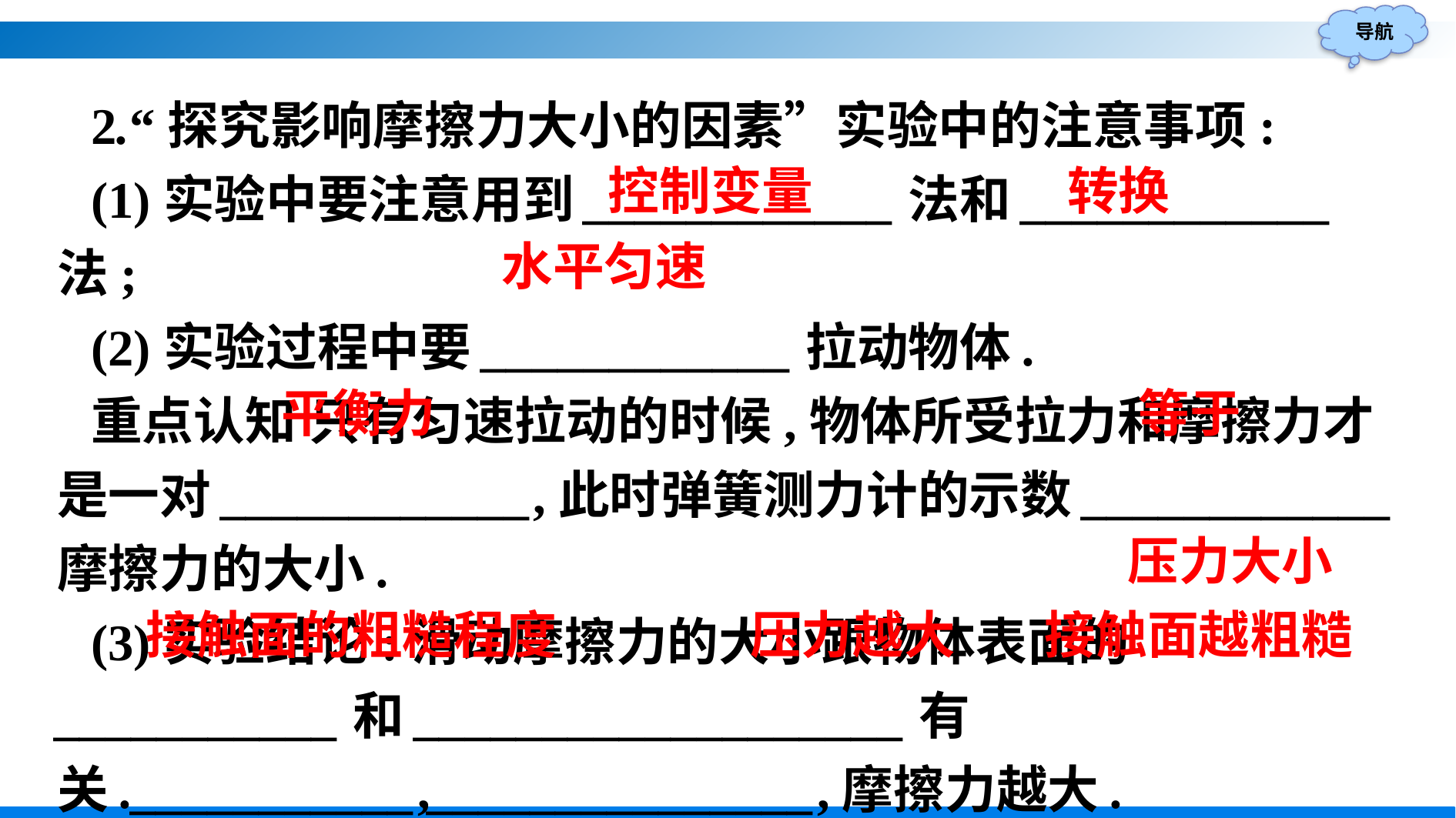

2.“探究影响摩擦力大小的因素”实验中的注意事项:
(1)实验中要注意用到____________法和____________法;
(2)实验过程中要____________拉动物体.
重点认知 只有匀速拉动的时候,物体所受拉力和摩擦力才是一对____________,此时弹簧测力计的示数____________摩擦力的大小.
(3)实验结论:滑动摩擦力的大小跟物体表面的___________和___________________有关.___________,_______________,摩擦力越大.
控制变量
转换
水平匀速
平衡力
等于
压力大小
接触面越粗糙
接触面的粗糙程度
压力越大